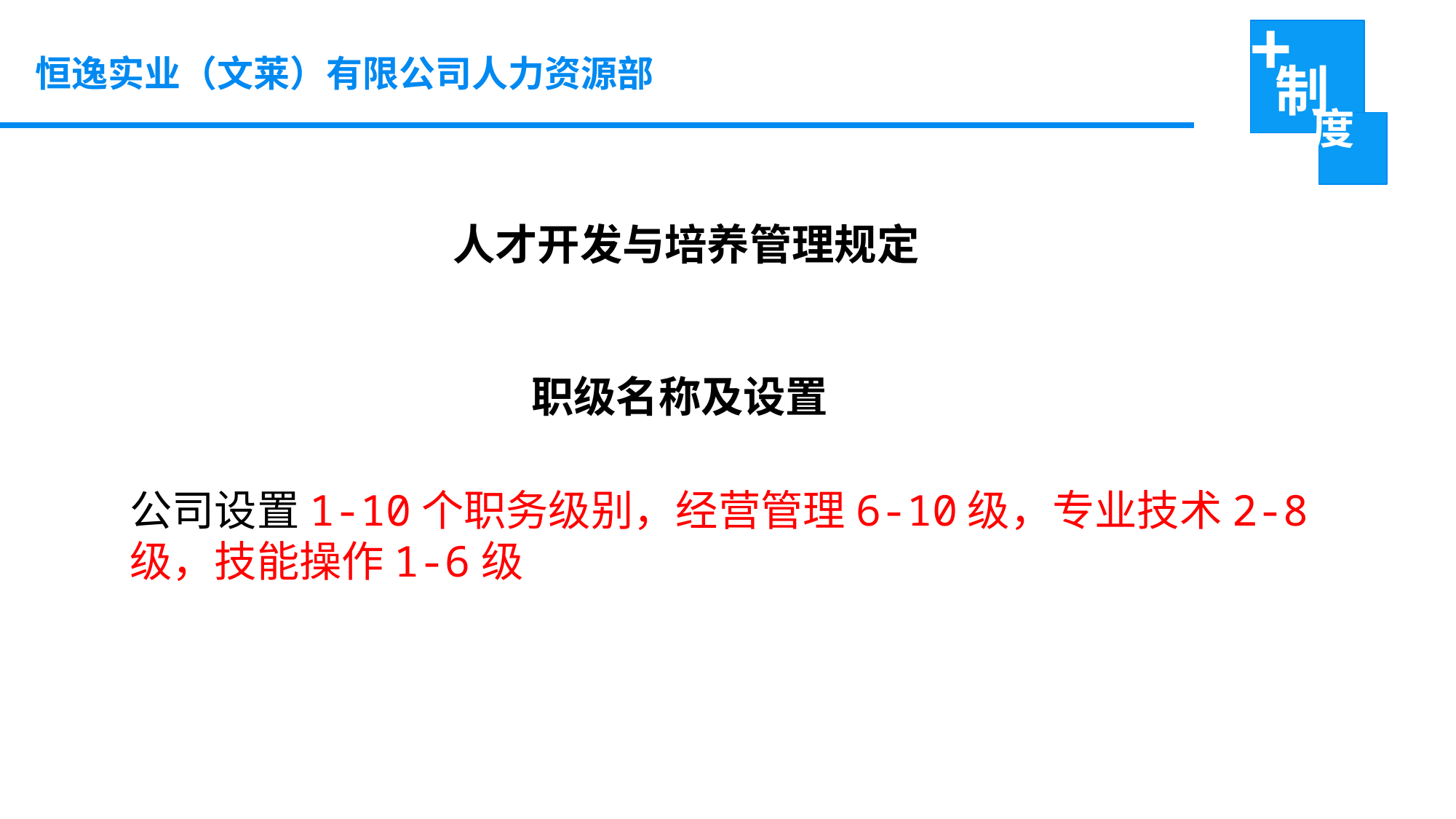

恒逸实业（文莱）有限公司人力资源部
人才开发与培养管理规定

职级名称及设置
公司设置1-10个职务级别，经营管理6-10级，专业技术2-8级，技能操作1-6级